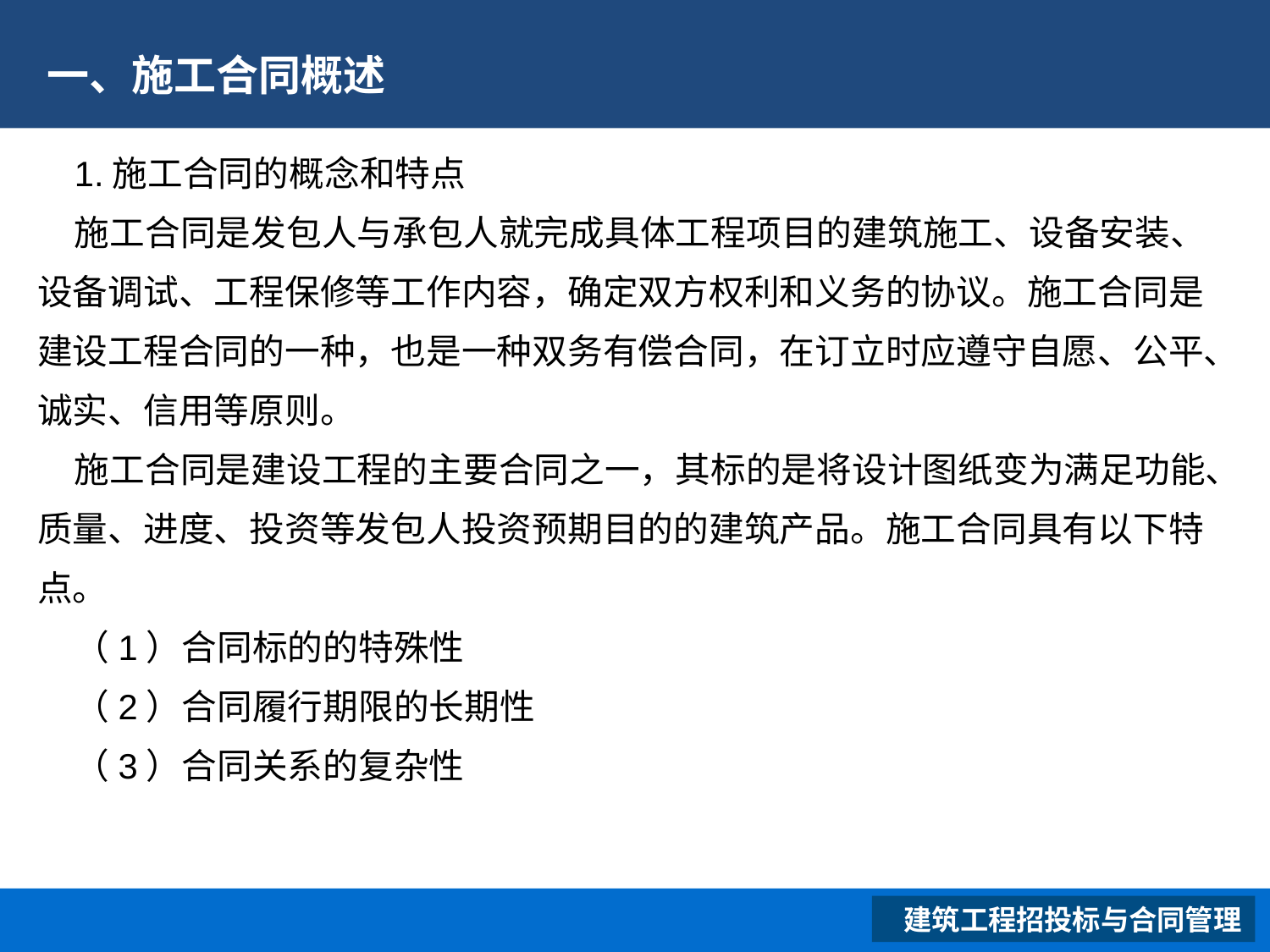

# 一、施工合同概述
1.施工合同的概念和特点
施工合同是发包人与承包人就完成具体工程项目的建筑施工、设备安装、设备调试、工程保修等工作内容，确定双方权利和义务的协议。施工合同是建设工程合同的一种，也是一种双务有偿合同，在订立时应遵守自愿、公平、诚实、信用等原则。
施工合同是建设工程的主要合同之一，其标的是将设计图纸变为满足功能、质量、进度、投资等发包人投资预期目的的建筑产品。施工合同具有以下特点。
（1）合同标的的特殊性
（2）合同履行期限的长期性
（3）合同关系的复杂性

  建筑工程招投标与合同管理
XXXXXXXXXXXXXXXXXX